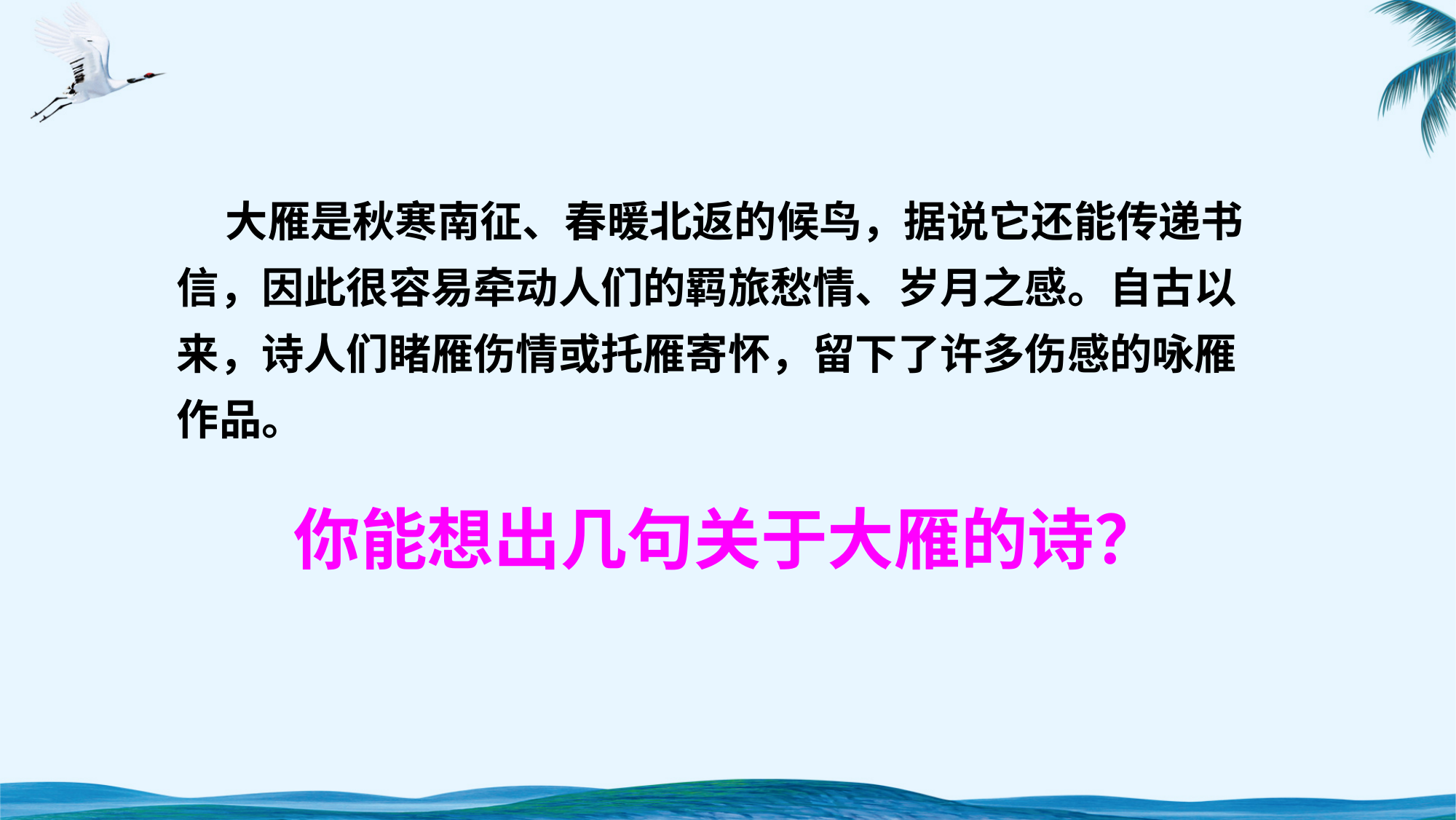

大雁是秋寒南征、春暖北返的候鸟，据说它还能传递书信，因此很容易牵动人们的羁旅愁情、岁月之感。自古以来，诗人们睹雁伤情或托雁寄怀，留下了许多伤感的咏雁作品。
你能想出几句关于大雁的诗？